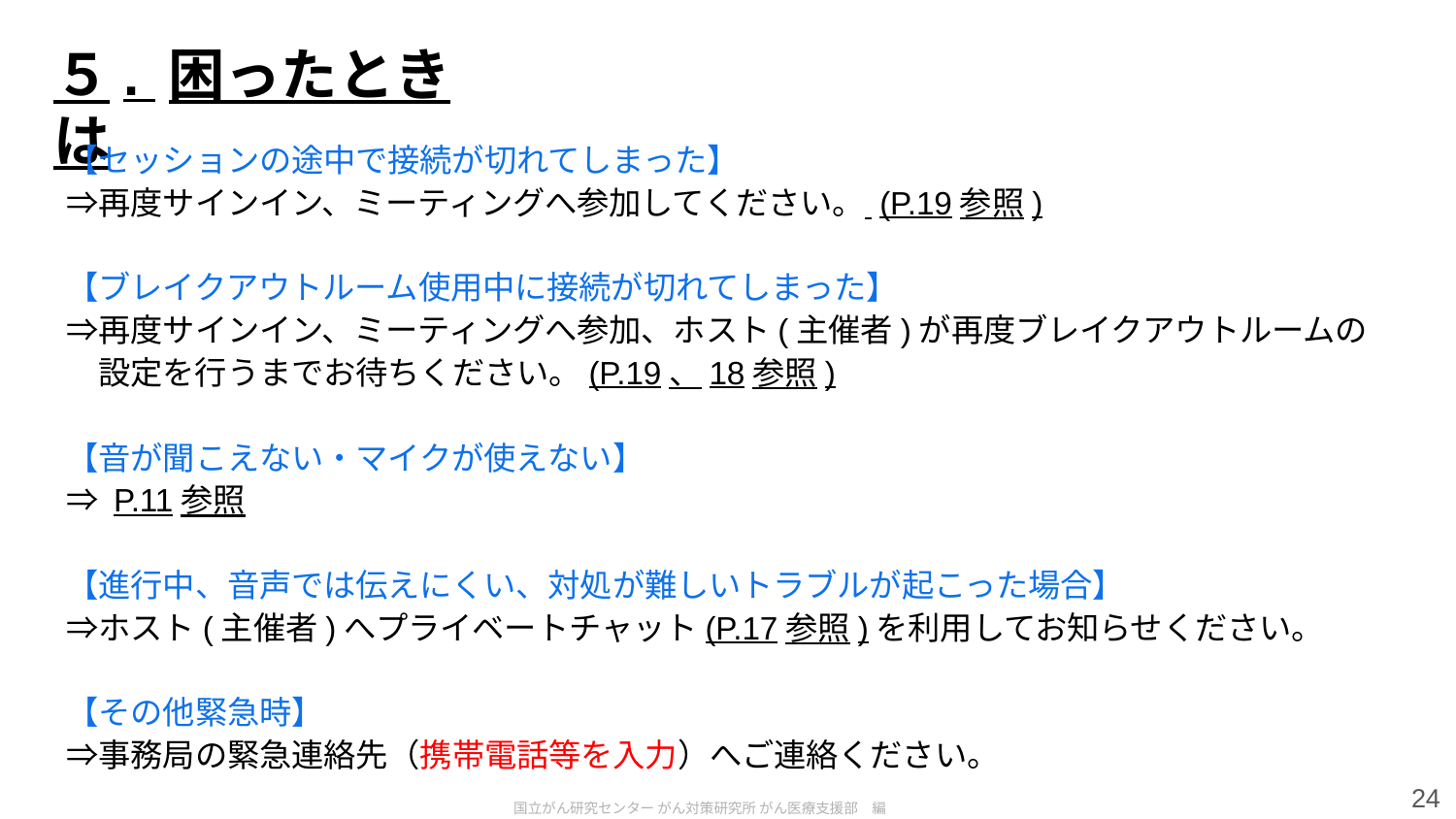

５. 困ったときは
# 【セッションの途中で接続が切れてしまった】 ⇒再度サインイン、ミーティングへ参加してください。 (P.19参照) 【ブレイクアウトルーム使用中に接続が切れてしまった】 ⇒再度サインイン、ミーティングへ参加、ホスト(主催者)が再度ブレイクアウトルームの 　設定を行うまでお待ちください。(P.19、18参照) 【音が聞こえない・マイクが使えない】 ⇒ P.11参照 【進行中、音声では伝えにくい、対処が難しいトラブルが起こった場合】 ⇒ホスト(主催者)へプライベートチャット(P.17参照)を利用してお知らせください。 【その他緊急時】 ⇒事務局の緊急連絡先（携帯電話等を入力）へご連絡ください。
24
国立がん研究センター がん対策研究所 がん医療支援部　編